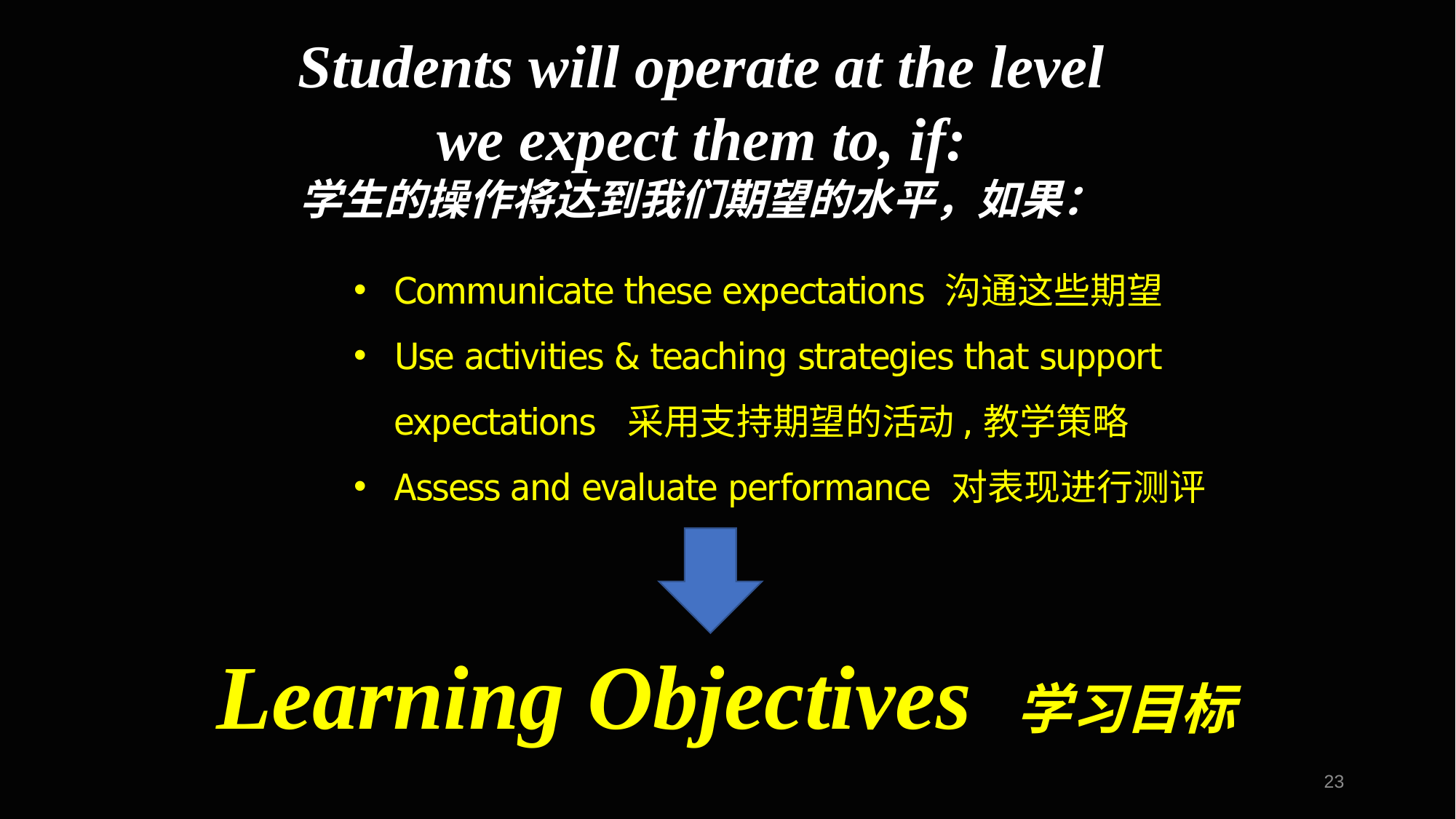

Students will operate at the level we expect them to, if:
学生的操作将达到我们期望的水平，如果：
Communicate these expectations 沟通这些期望
Use activities & teaching strategies that support expectations  采用支持期望的活动,教学策略
Assess and evaluate performance 对表现进行测评

Learning Objectives 学习目标
23